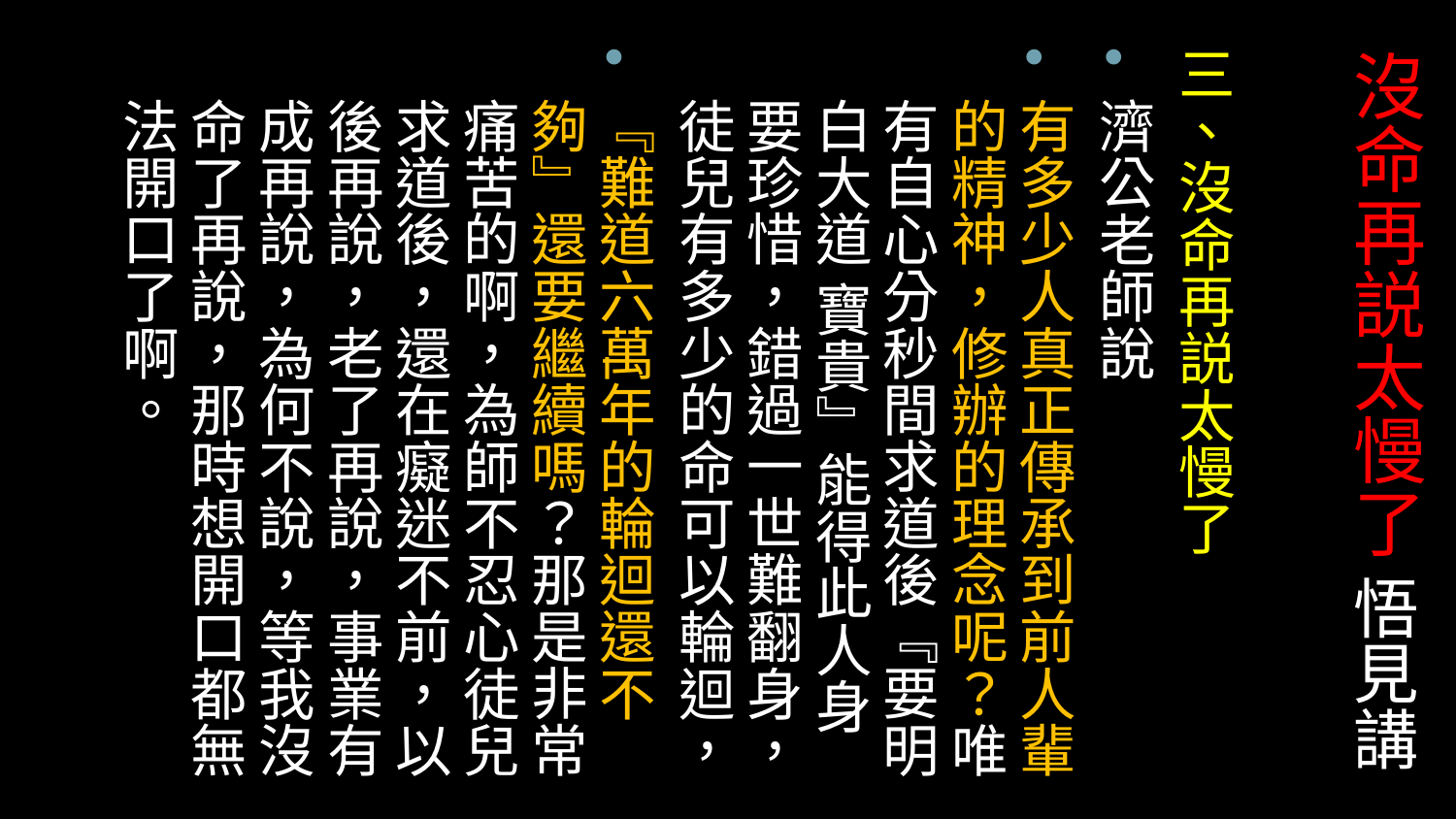

三、沒命再説太慢了
濟公老師說
有多少人真正傳承到前人輩的精神，修辦的理念呢？唯有自心分秒間求道後『要明白大道 寶貴』能得此人身要珍惜，錯過一世難翻身，徒兒有多少的命可以輪迴，
『難道六萬年的輪迴還不夠』還要繼續嗎？那是非常痛苦的啊，為師不忍心徒兒求道後，還在癡迷不前，以後再說，老了再說，事業有成再說，為何不說，等我沒命了再說，那時想開口都無法開口了啊。

# 沒命再説太慢了 悟見講